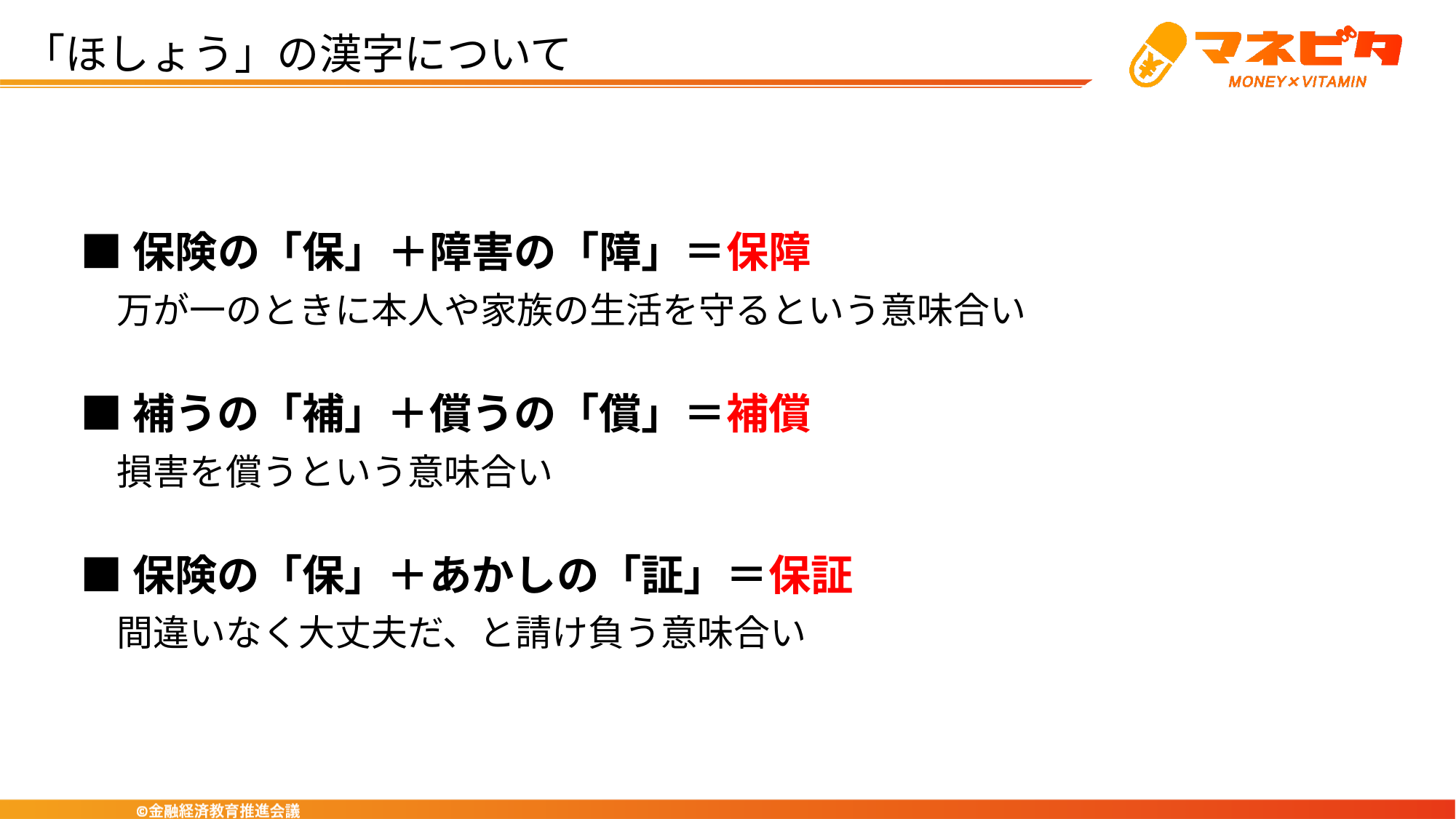

「ほしょう」の漢字について
■保険の「保」＋障害の「障」＝保障
　万が一のときに本人や家族の生活を守るという意味合い
■補うの「補」＋償うの「償」＝補償
　損害を償うという意味合い
■保険の「保」＋あかしの「証」＝保証
　間違いなく大丈夫だ、と請け負う意味合い